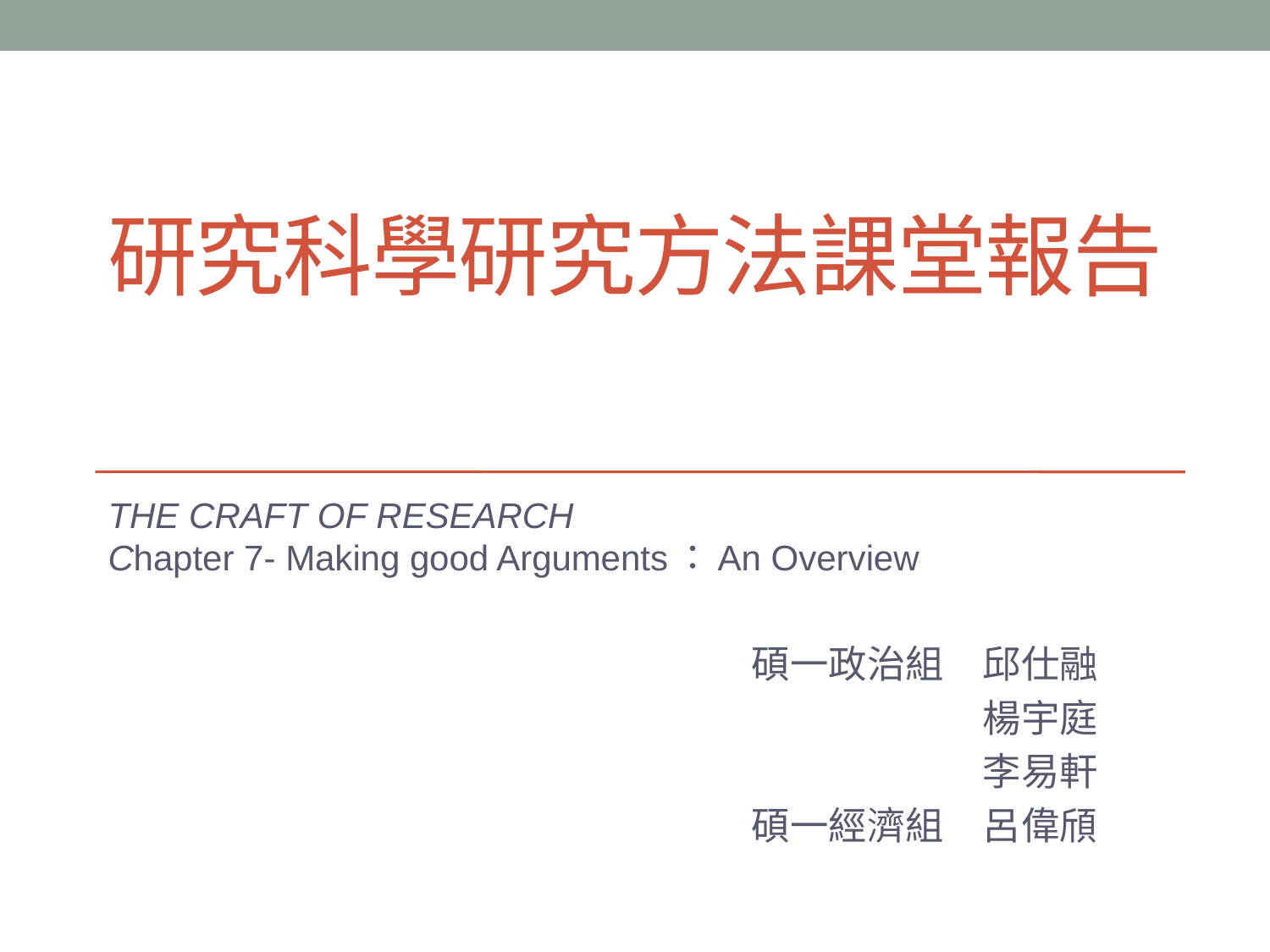

# 研究科學研究方法課堂報告
THE CRAFT OF RESEARCH
Chapter 7- Making good Arguments：An Overview

碩一政治組　邱仕融
　　　　　　楊宇庭
　　　　　　李易軒
碩一經濟組　呂偉頎